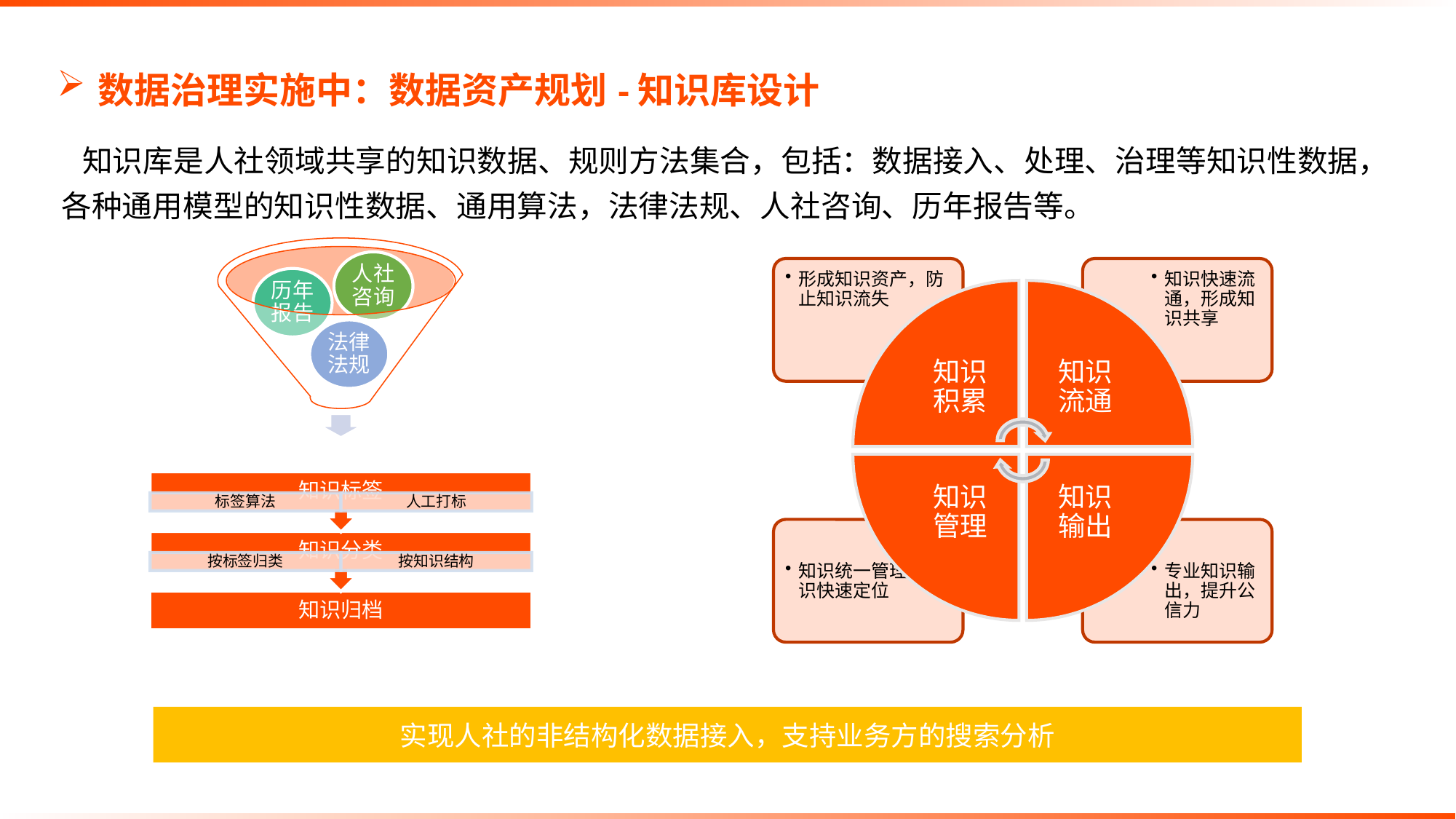

# 数据治理实施中：数据资产规划-知识库设计
  知识库是人社领域共享的知识数据、规则方法集合，包括：数据接入、处理、治理等知识性数据，各种通用模型的知识性数据、通用算法，法律法规、人社咨询、历年报告等。

法律法规
历年报告
人社咨询
知识归档
知识分类
按标签归类
按知识结构
知识标签
标签算法
人工打标
专业知识输出，提升公信力
知识统一管理，知识快速定位
知识快速流通，形成知识共享
形成知识资产，防止知识流失
知识
积累
知识
流通
知识
输出
知识
管理
实现人社的非结构化数据接入，支持业务方的搜索分析